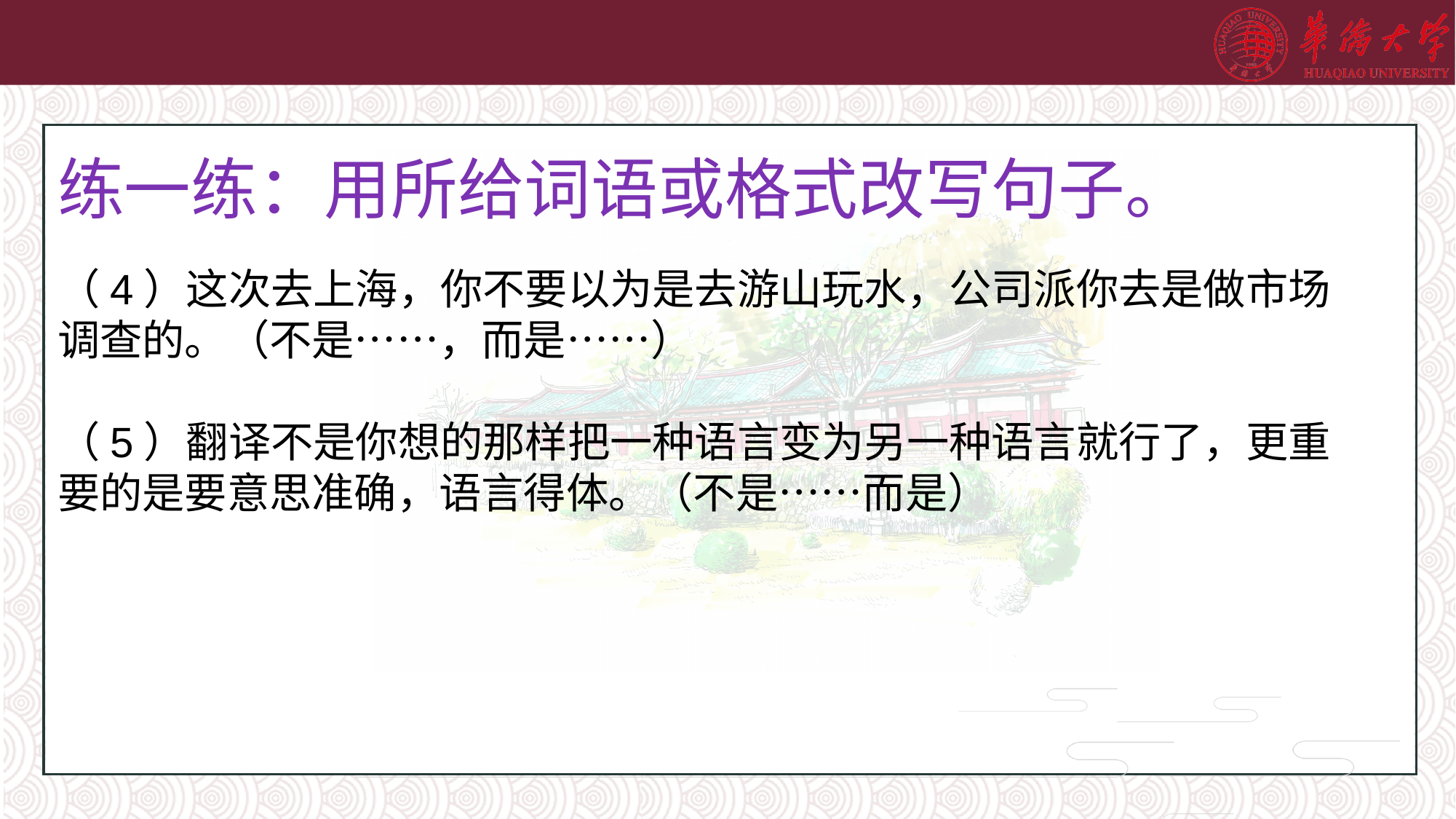

# 练一练：用所给词语或格式改写句子。
（4）这次去上海，你不要以为是去游山玩水，公司派你去是做市场调查的。（不是……，而是……）

（5）翻译不是你想的那样把一种语言变为另一种语言就行了，更重要的是要意思准确，语言得体。（不是……而是）